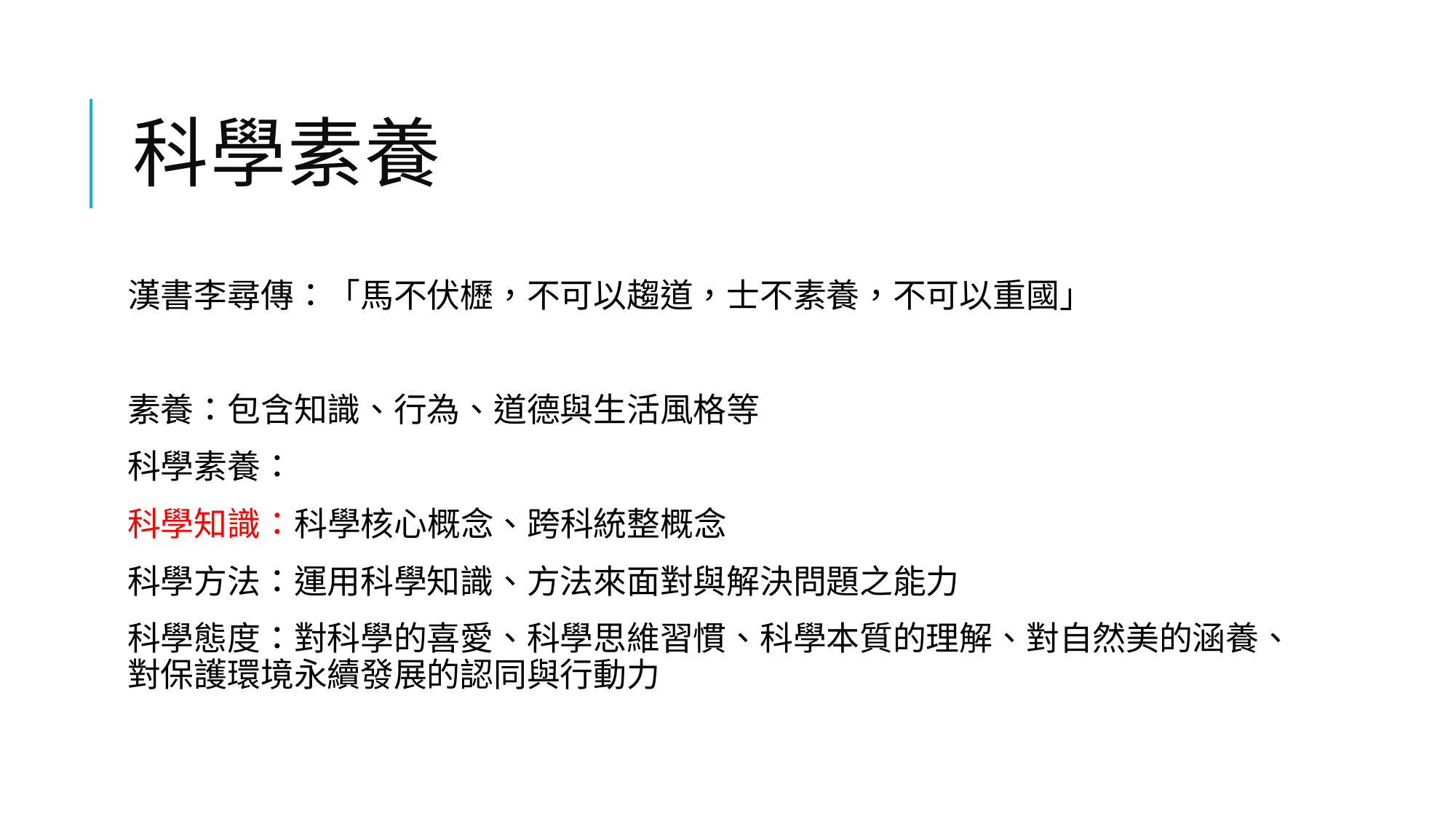

# 科學素養
漢書李尋傳：「馬不伏櫪，不可以趨道，士不素養，不可以重國」

素養：包含知識、行為、道德與生活風格等
科學素養：
科學知識：科學核心概念、跨科統整概念
科學方法：運用科學知識、方法來面對與解決問題之能力
科學態度：對科學的喜愛、科學思維習慣、科學本質的理解、對自然美的涵養、對保護環境永續發展的認同與行動力